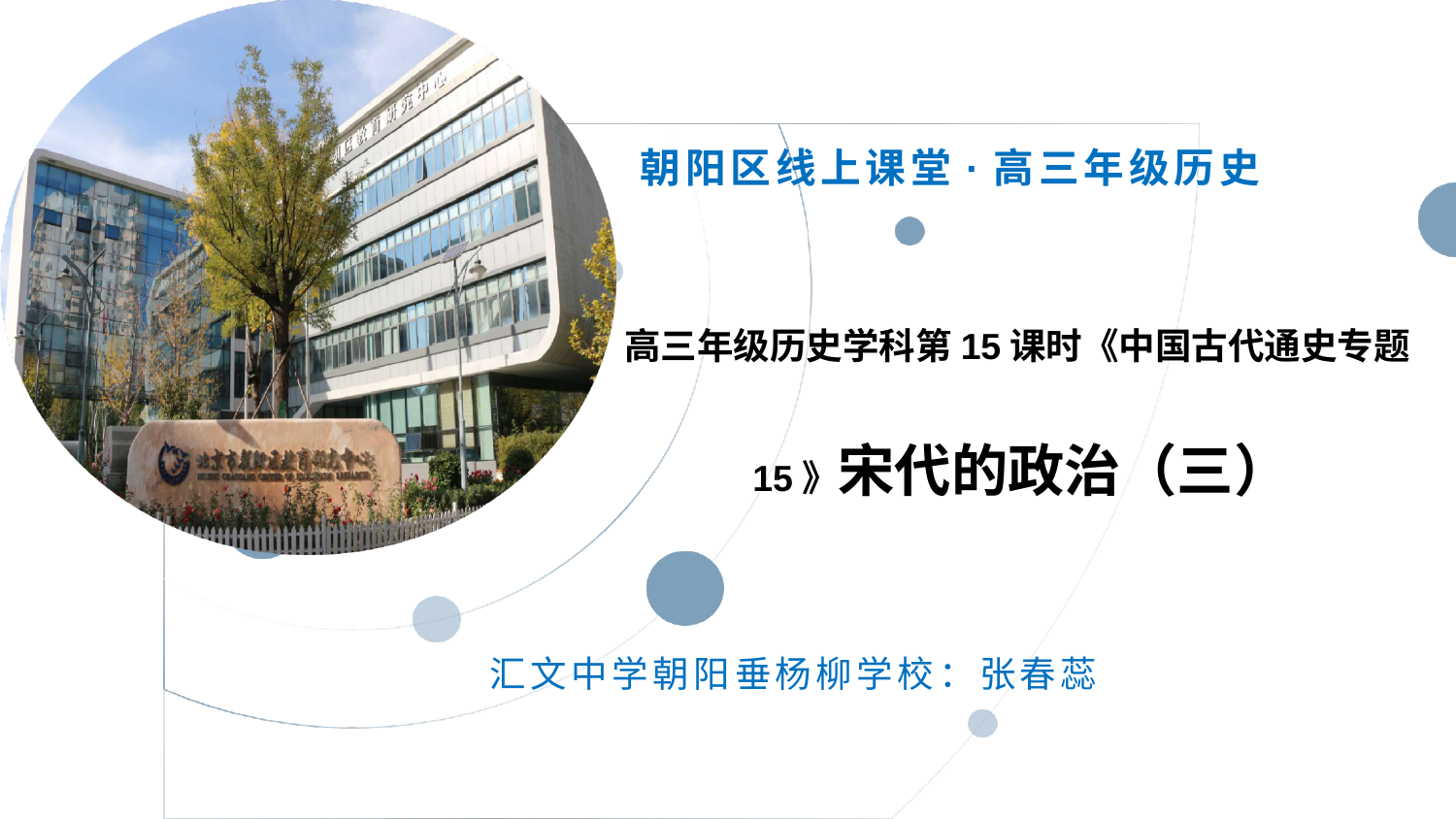

朝阳区线上课堂·高三年级历史
高三年级历史学科第15课时《中国古代通史专题15》宋代的政治（三）

汇文中学朝阳垂杨柳学校：张春蕊